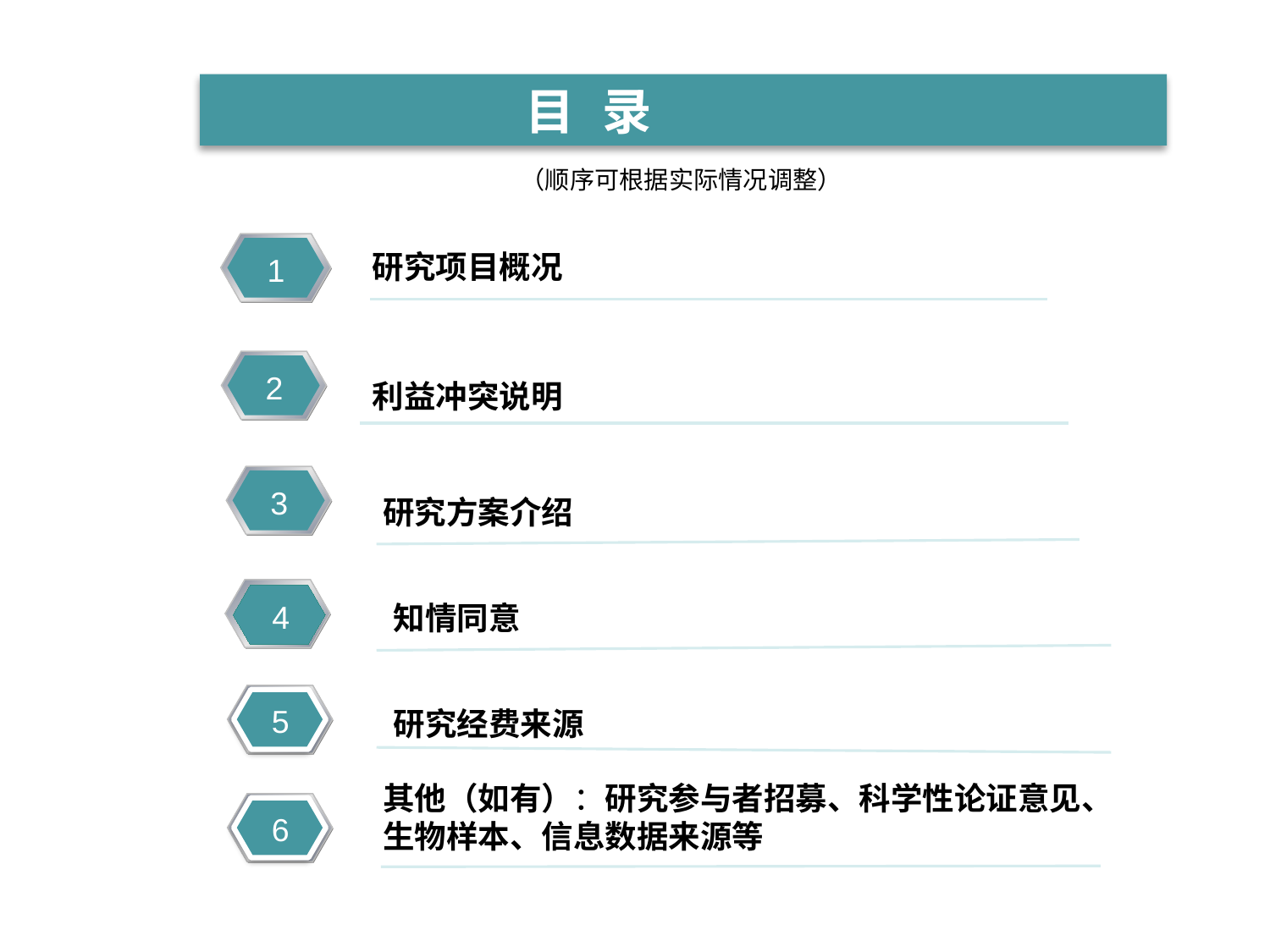

目  录
（顺序可根据实际情况调整）

1
研究项目概况

2
利益冲突说明

3
研究方案介绍

4
知情同意

5
研究经费来源
其他（如有）：研究参与者招募、科学性论证意见、生物样本、信息数据来源等

6